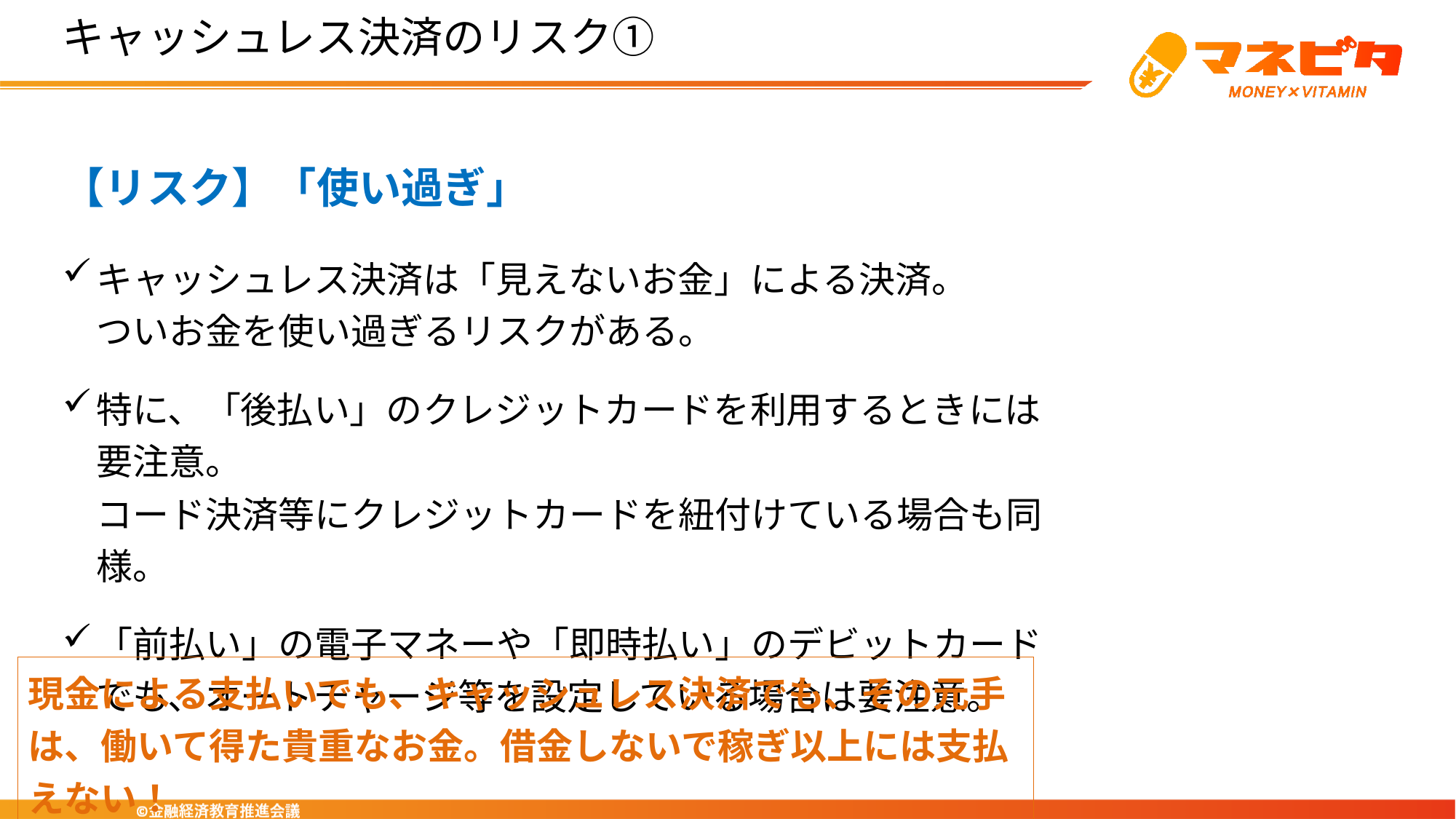

キャッシュレス決済のリスク①
【リスク】「使い過ぎ」
キャッシュレス決済は「見えないお金」による決済。
ついお金を使い過ぎるリスクがある。
特に、「後払い」のクレジットカードを利用するときには要注意。
コード決済等にクレジットカードを紐付けている場合も同様。
「前払い」の電子マネーや「即時払い」のデビットカードでも、オートチャージ等を設定している場合は要注意。
現金による支払いでも、キャッシュレス決済でも、その元手は、働いて得た貴重なお金。借金しないで稼ぎ以上には支払えない！